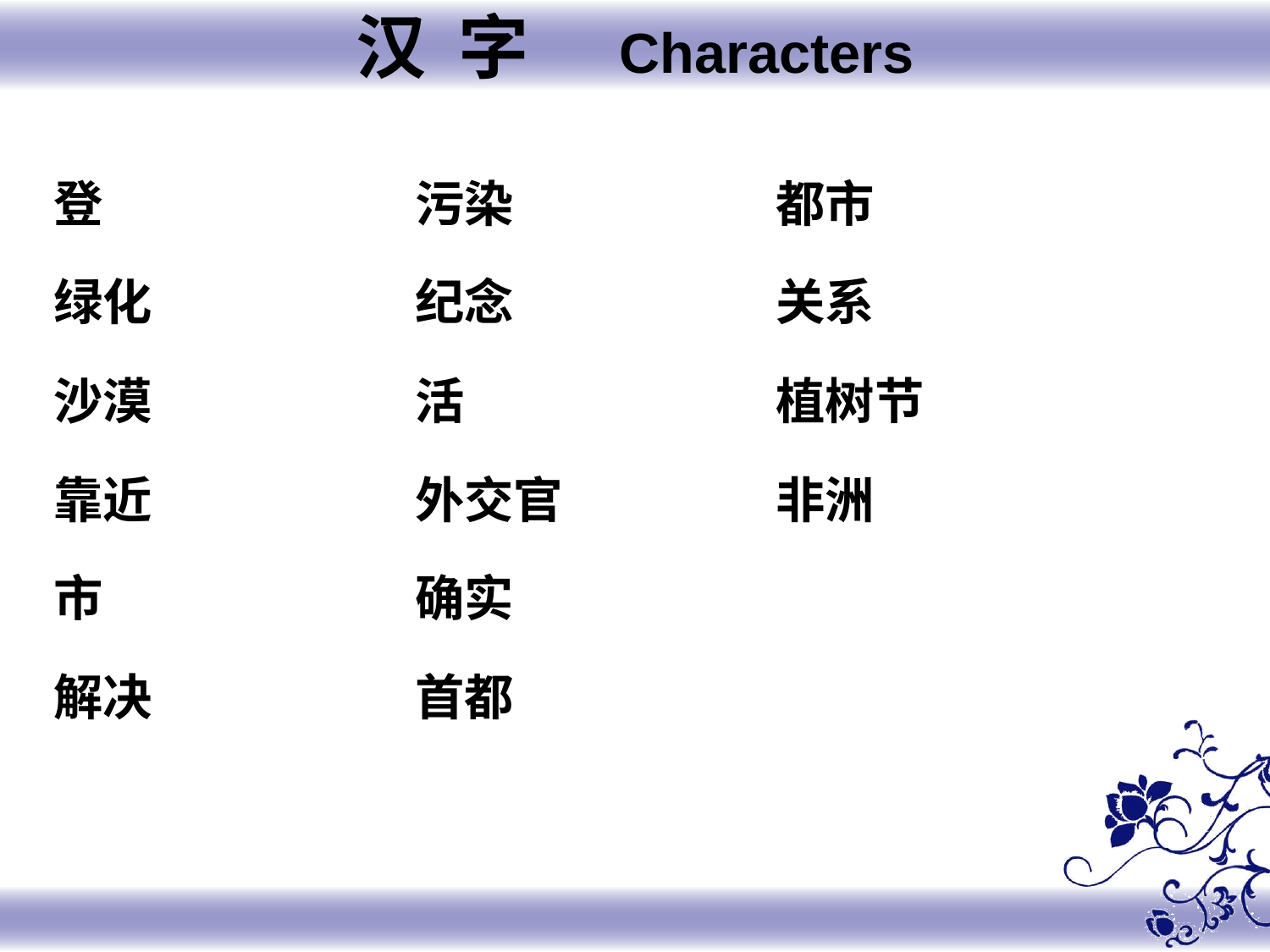

汉  字     Characters
登
绿化
沙漠
靠近
市
解决
污染
纪念
活
外交官
确实
首都
都市
关系
植树节
非洲